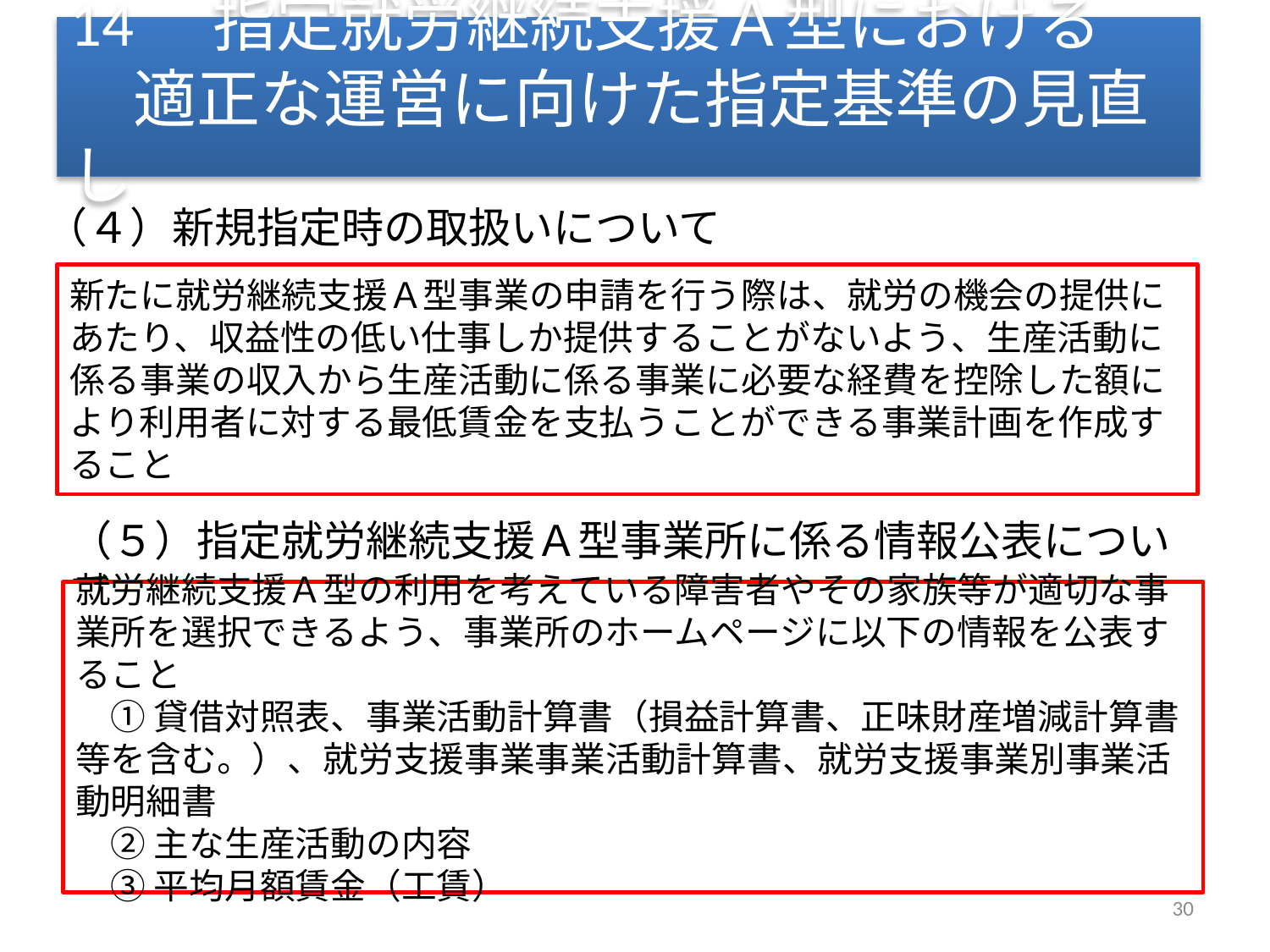

# 14　指定就労継続支援Ａ型における 　適正な運営に向けた指定基準の見直し
（４）新規指定時の取扱いについて
新たに就労継続支援Ａ型事業の申請を行う際は、就労の機会の提供にあたり、収益性の低い仕事しか提供することがないよう、生産活動に係る事業の収入から生産活動に係る事業に必要な経費を控除した額により利用者に対する最低賃金を支払うことができる事業計画を作成すること
（５）指定就労継続支援Ａ型事業所に係る情報公表について
就労継続支援Ａ型の利用を考えている障害者やその家族等が適切な事業所を選択できるよう、事業所のホームページに以下の情報を公表すること
　① 貸借対照表、事業活動計算書（損益計算書、正味財産増減計算書等を含む。）、就労支援事業事業活動計算書、就労支援事業別事業活動明細書
　② 主な生産活動の内容
　③ 平均月額賃金（工賃）
30